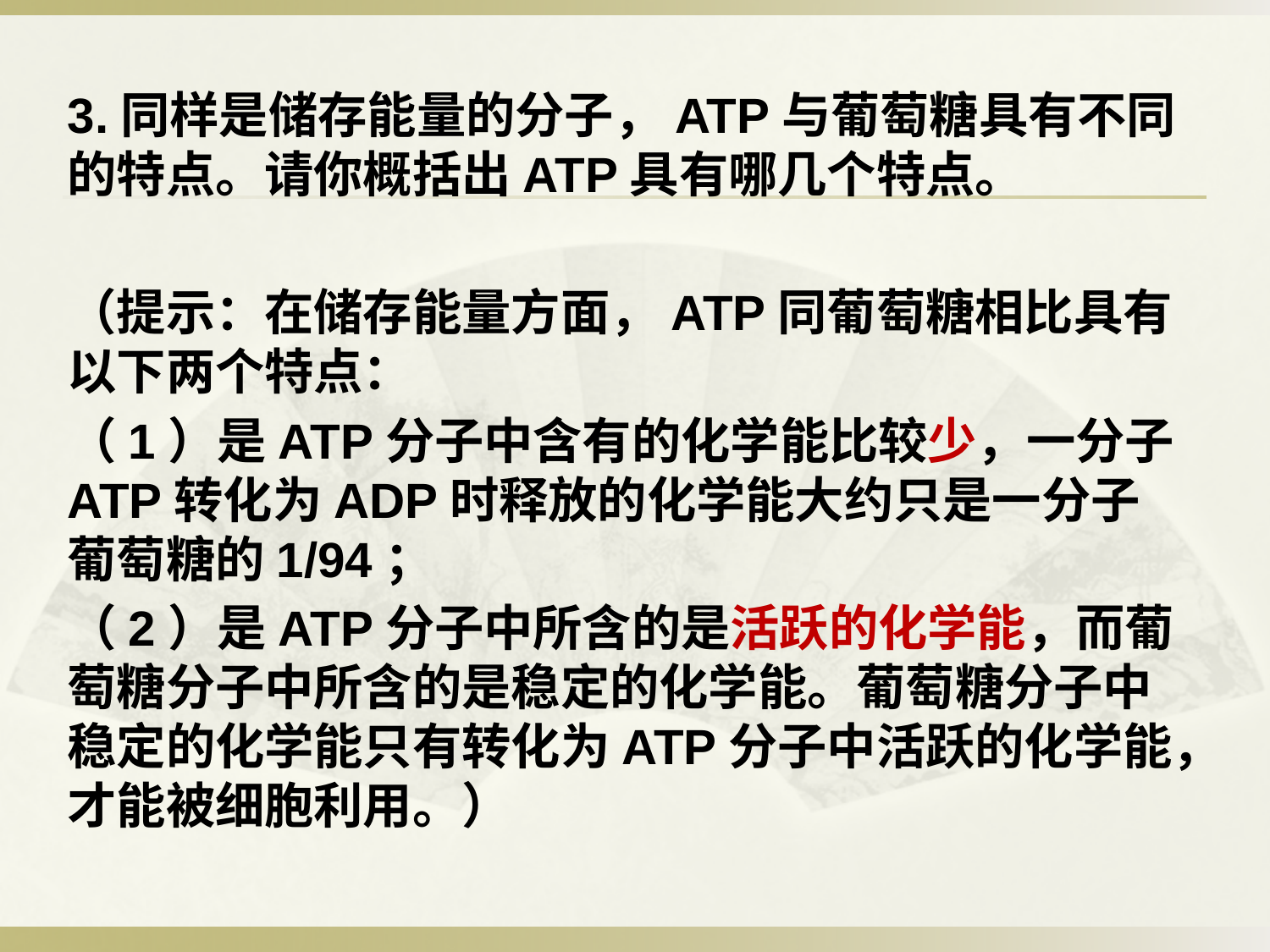

3.同样是储存能量的分子，ATP与葡萄糖具有不同的特点。请你概括出ATP具有哪几个特点。

（提示：在储存能量方面，ATP同葡萄糖相比具有以下两个特点：
（1）是ATP分子中含有的化学能比较少，一分子ATP转化为ADP时释放的化学能大约只是一分子葡萄糖的1/94；
（2）是ATP分子中所含的是活跃的化学能，而葡萄糖分子中所含的是稳定的化学能。葡萄糖分子中稳定的化学能只有转化为ATP分子中活跃的化学能，才能被细胞利用。）